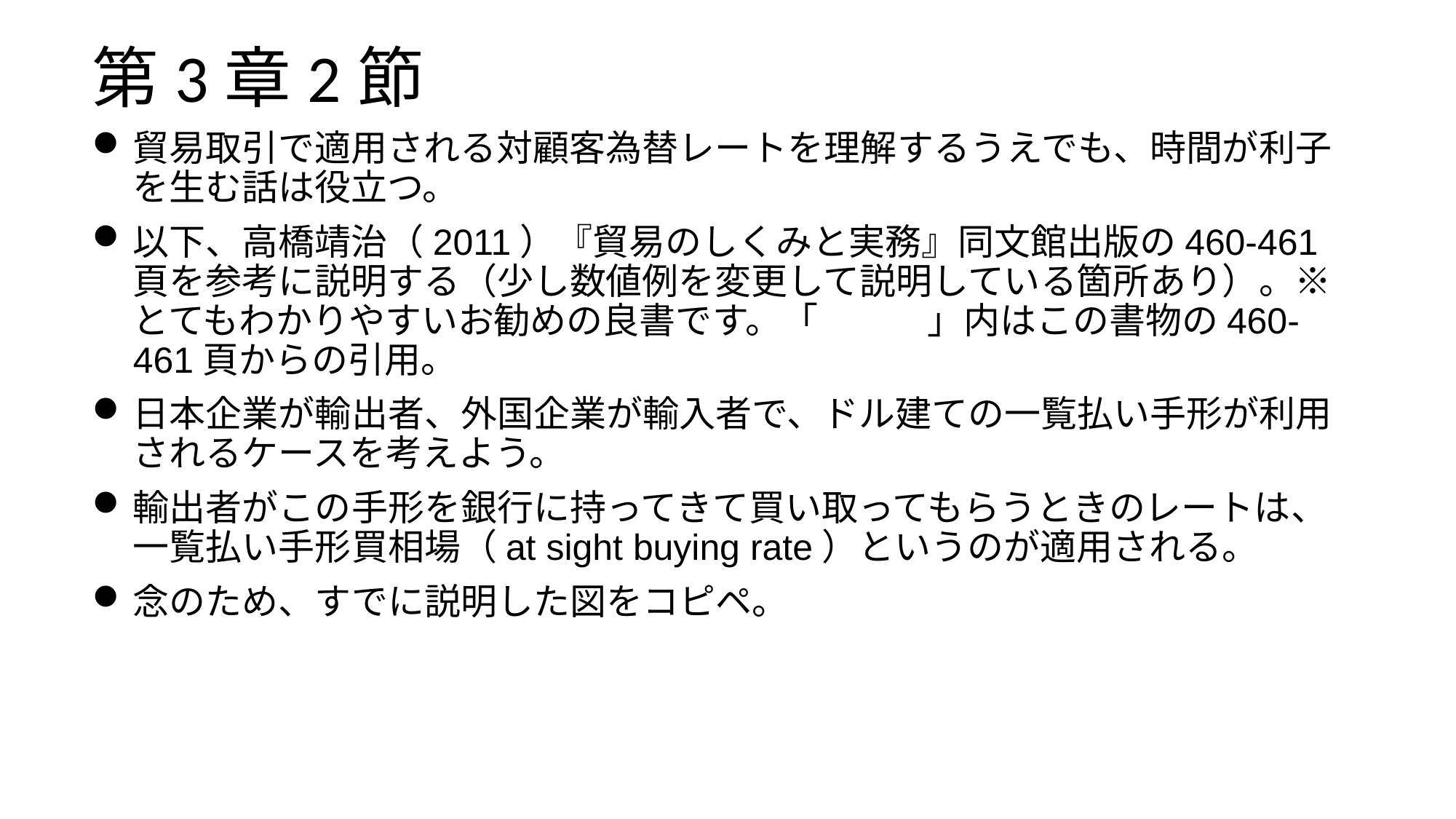

# 第3章2節
貿易取引で適用される対顧客為替レートを理解するうえでも、時間が利子を生む話は役立つ。
以下、高橋靖治（2011）『貿易のしくみと実務』同文館出版の460-461頁を参考に説明する（少し数値例を変更して説明している箇所あり）。※とてもわかりやすいお勧めの良書です。「　　　」内はこの書物の460-461頁からの引用。
日本企業が輸出者、外国企業が輸入者で、ドル建ての一覧払い手形が利用されるケースを考えよう。
輸出者がこの手形を銀行に持ってきて買い取ってもらうときのレートは、一覧払い手形買相場（at sight buying rate）というのが適用される。
念のため、すでに説明した図をコピペ。